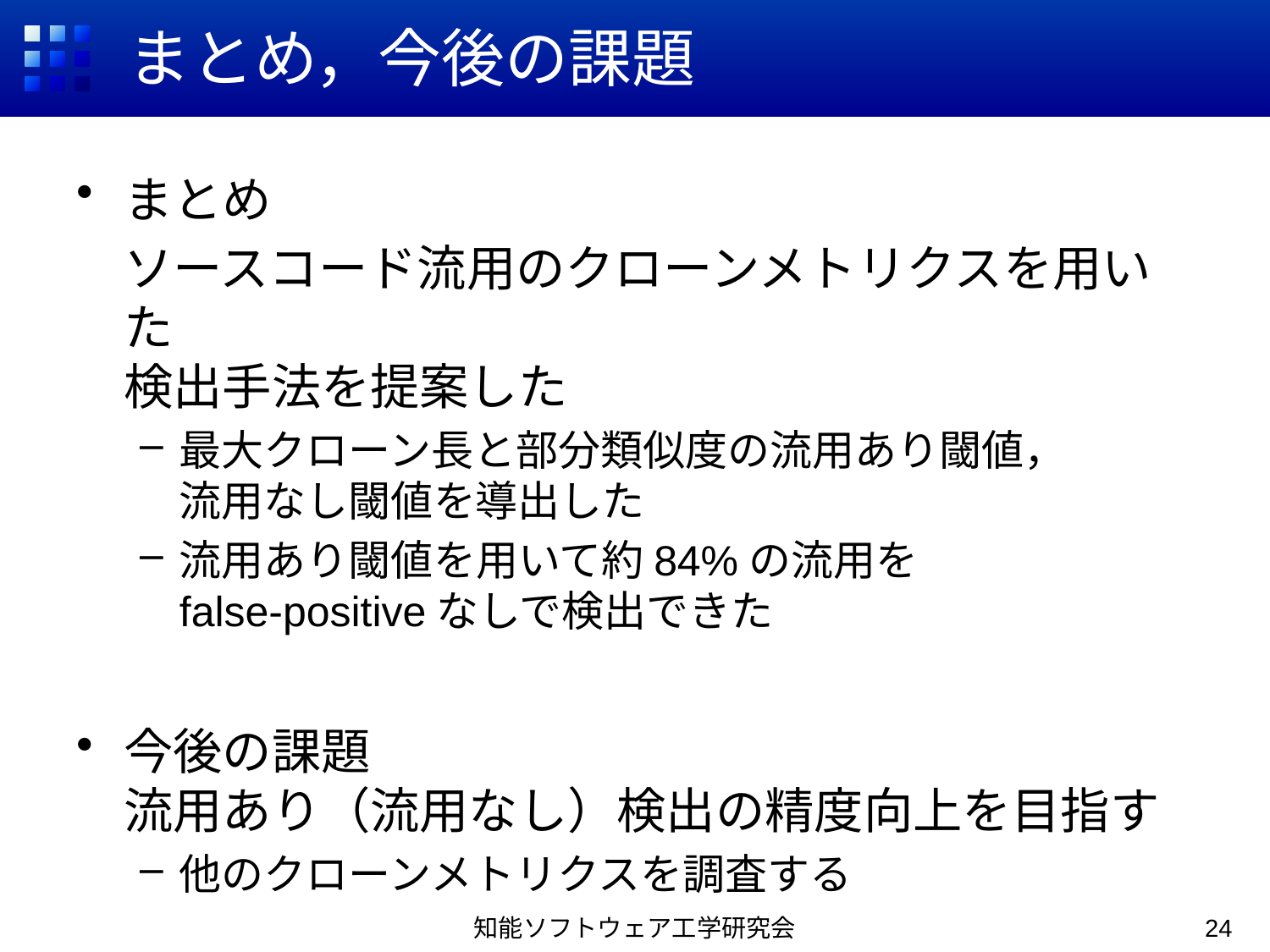

# まとめ，今後の課題
まとめ
	ソースコード流用のクローンメトリクスを用いた
検出手法を提案した
最大クローン長と部分類似度の流用あり閾値，
流用なし閾値を導出した
流用あり閾値を用いて約84%の流用を
false-positiveなしで検出できた

今後の課題
流用あり（流用なし）検出の精度向上を目指す
他のクローンメトリクスを調査する
知能ソフトウェア工学研究会
24